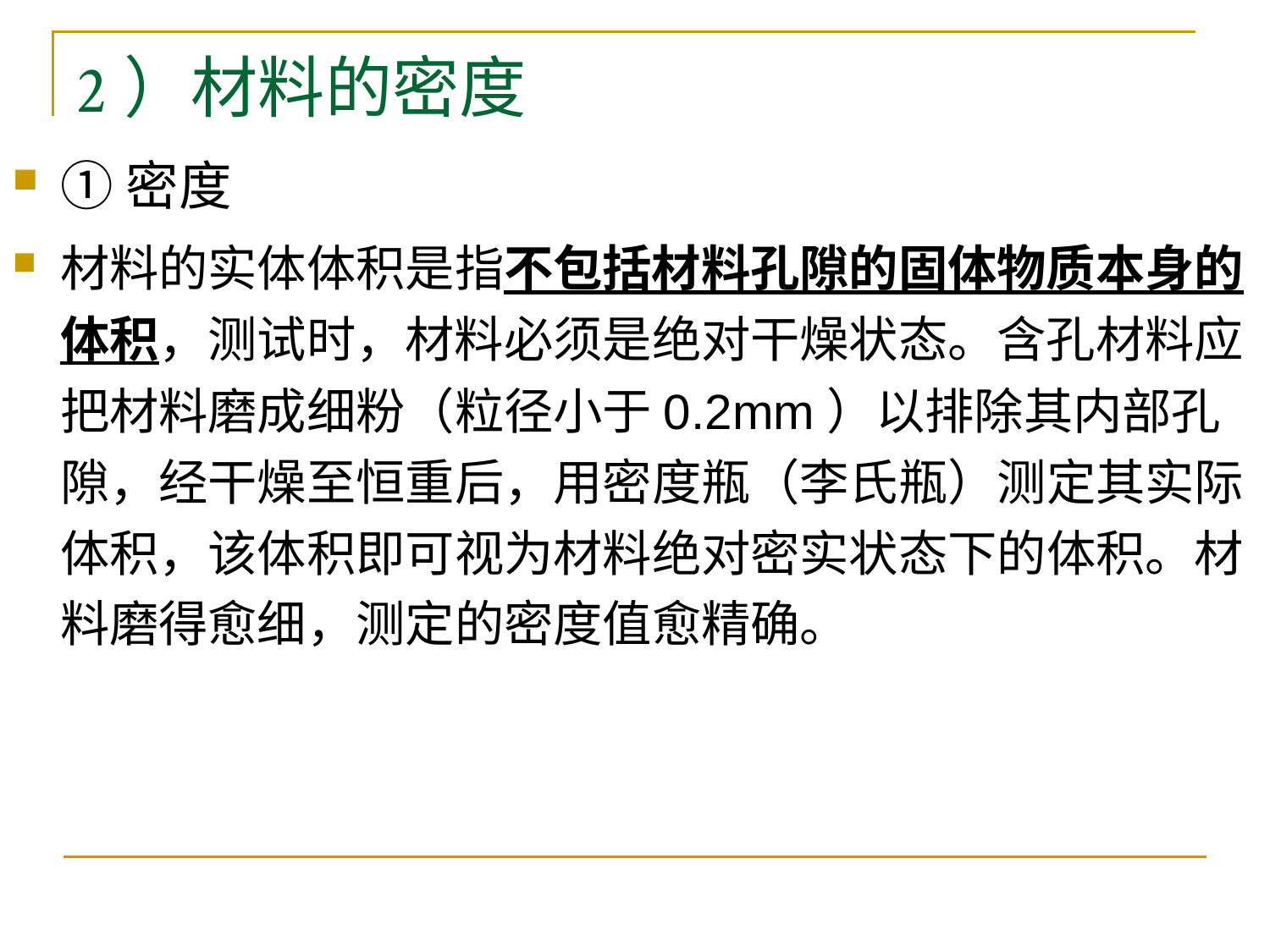

# 2）材料的密度
①密度
材料的实体体积是指不包括材料孔隙的固体物质本身的体积，测试时，材料必须是绝对干燥状态。含孔材料应把材料磨成细粉（粒径小于0.2mm）以排除其内部孔隙，经干燥至恒重后，用密度瓶（李氏瓶）测定其实际体积，该体积即可视为材料绝对密实状态下的体积。材料磨得愈细，测定的密度值愈精确。